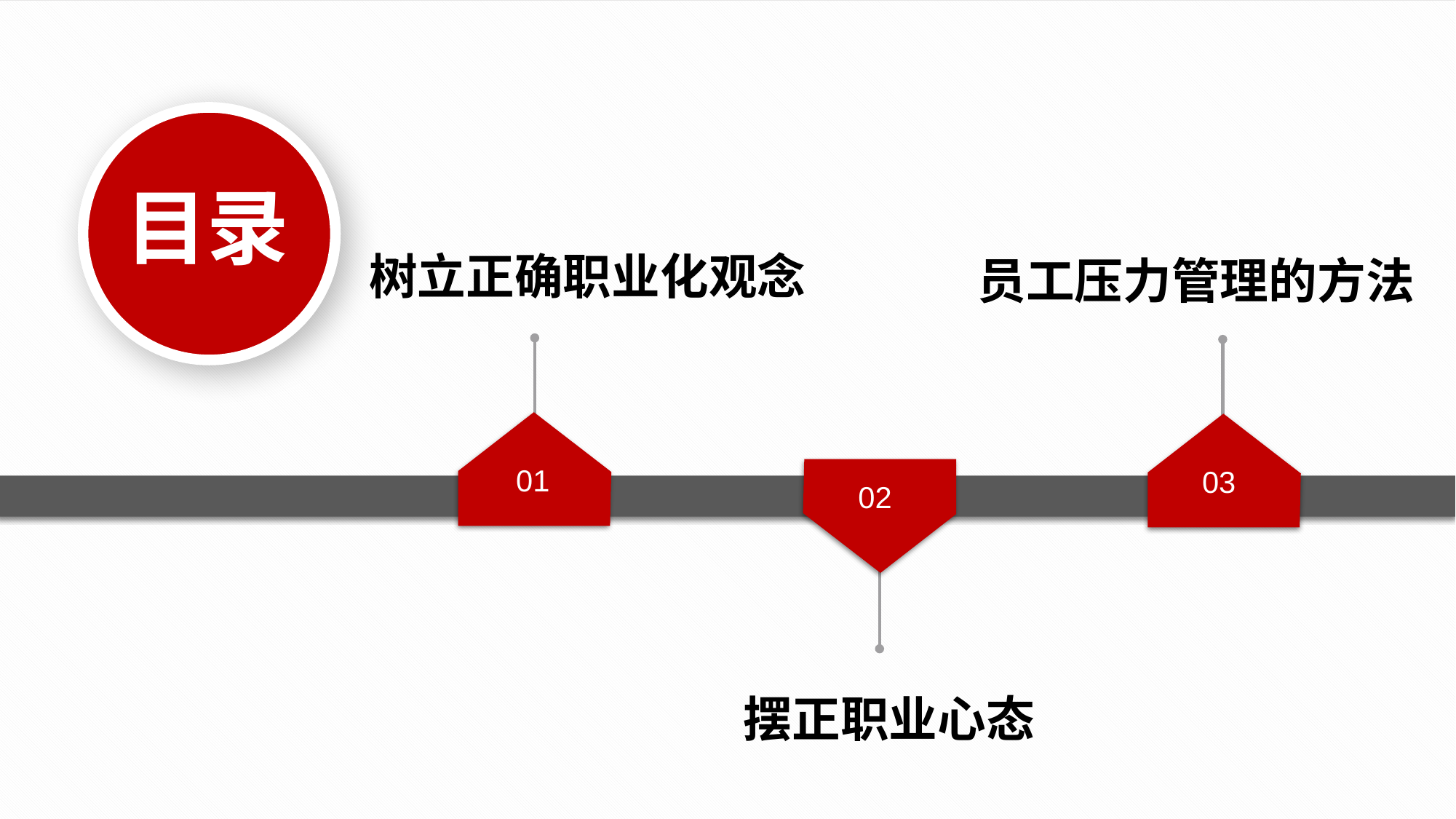

目录
树立正确职业化观念
员工压力管理的方法

01

03

02

摆正职业心态